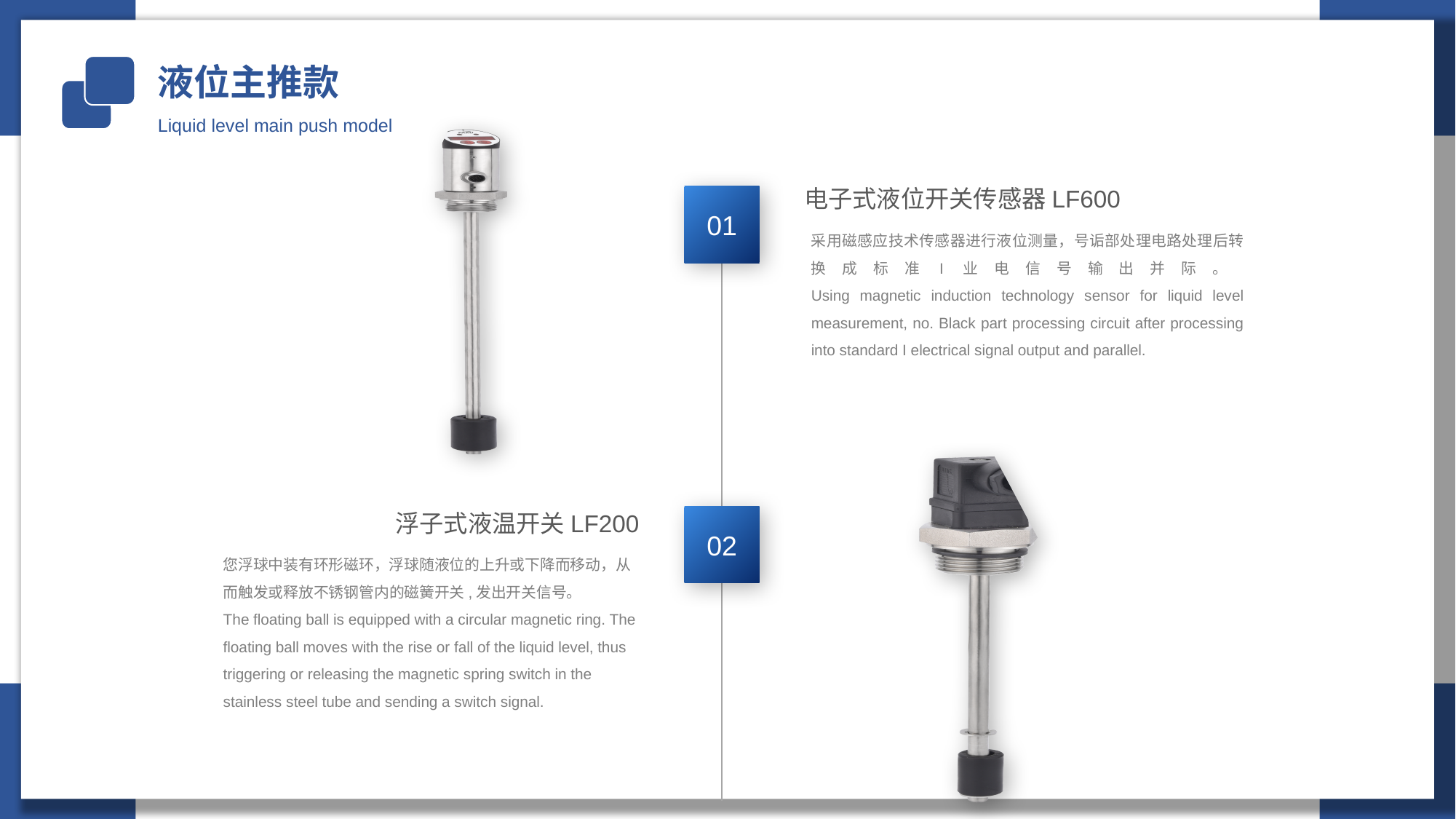

液位主推款
Liquid level main push model

电子式液位开关传感器LF600
01
采用磁感应技术传感器进行液位测量，号诟部处理电路处理后转换成标准I业电信号输出并际。
Using magnetic induction technology sensor for liquid level measurement, no. Black part processing circuit after processing into standard I electrical signal output and parallel.

02
浮子式液温开关LF200
您浮球中装有环形磁环，浮球随液位的上升或下降而移动，从而触发或释放不锈钢管内的磁簧开关,发出开关信号。
The floating ball is equipped with a circular magnetic ring. The floating ball moves with the rise or fall of the liquid level, thus triggering or releasing the magnetic spring switch in the stainless steel tube and sending a switch signal.